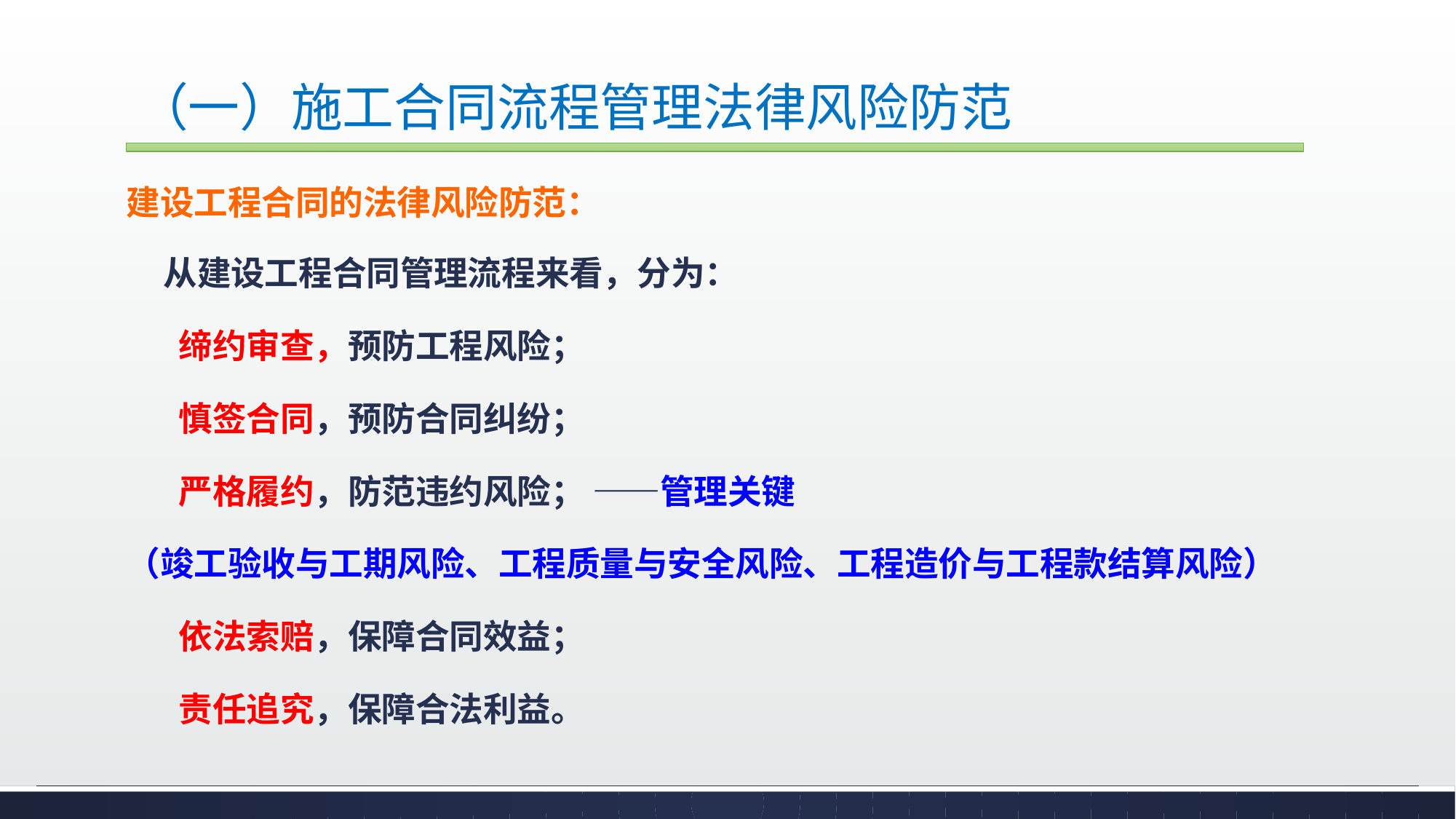

# （一）施工合同流程管理法律风险防范

建设工程合同的法律风险防范：
    从建设工程合同管理流程来看，分为：
      缔约审查，预防工程风险；
      慎签合同，预防合同纠纷；
      严格履约，防范违约风险； ——管理关键
（竣工验收与工期风险、工程质量与安全风险、工程造价与工程款结算风险）
      依法索赔，保障合同效益；
      责任追究，保障合法利益。